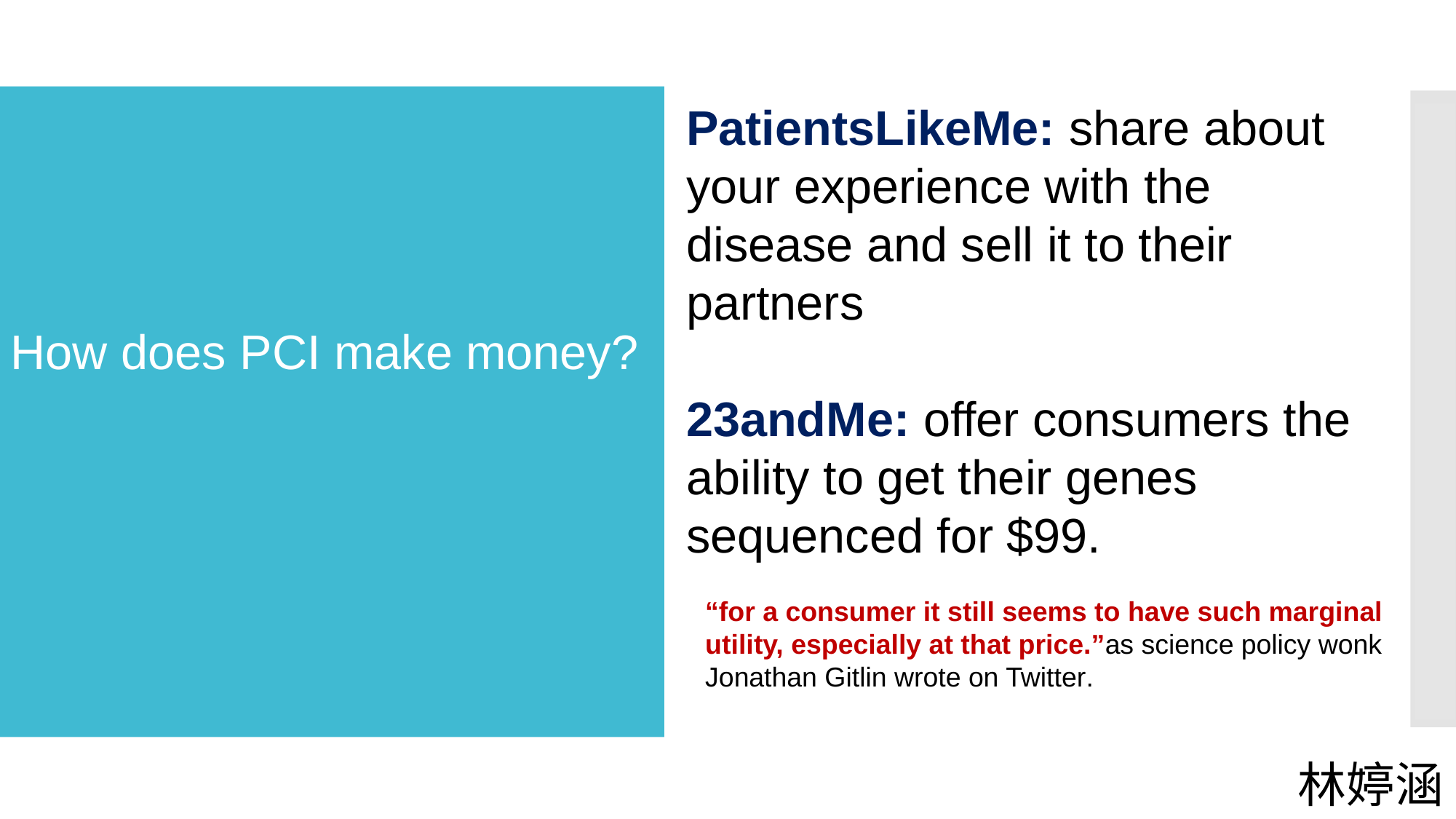

PatientsLikeMe: share about your experience with the disease and sell it to their partners

23andMe: offer consumers the ability to get their genes sequenced for $99.

#
How does PCI make money?
“for a consumer it still seems to have such marginal utility, especially at that price.”as science policy wonk Jonathan Gitlin wrote on Twitter.
林婷涵